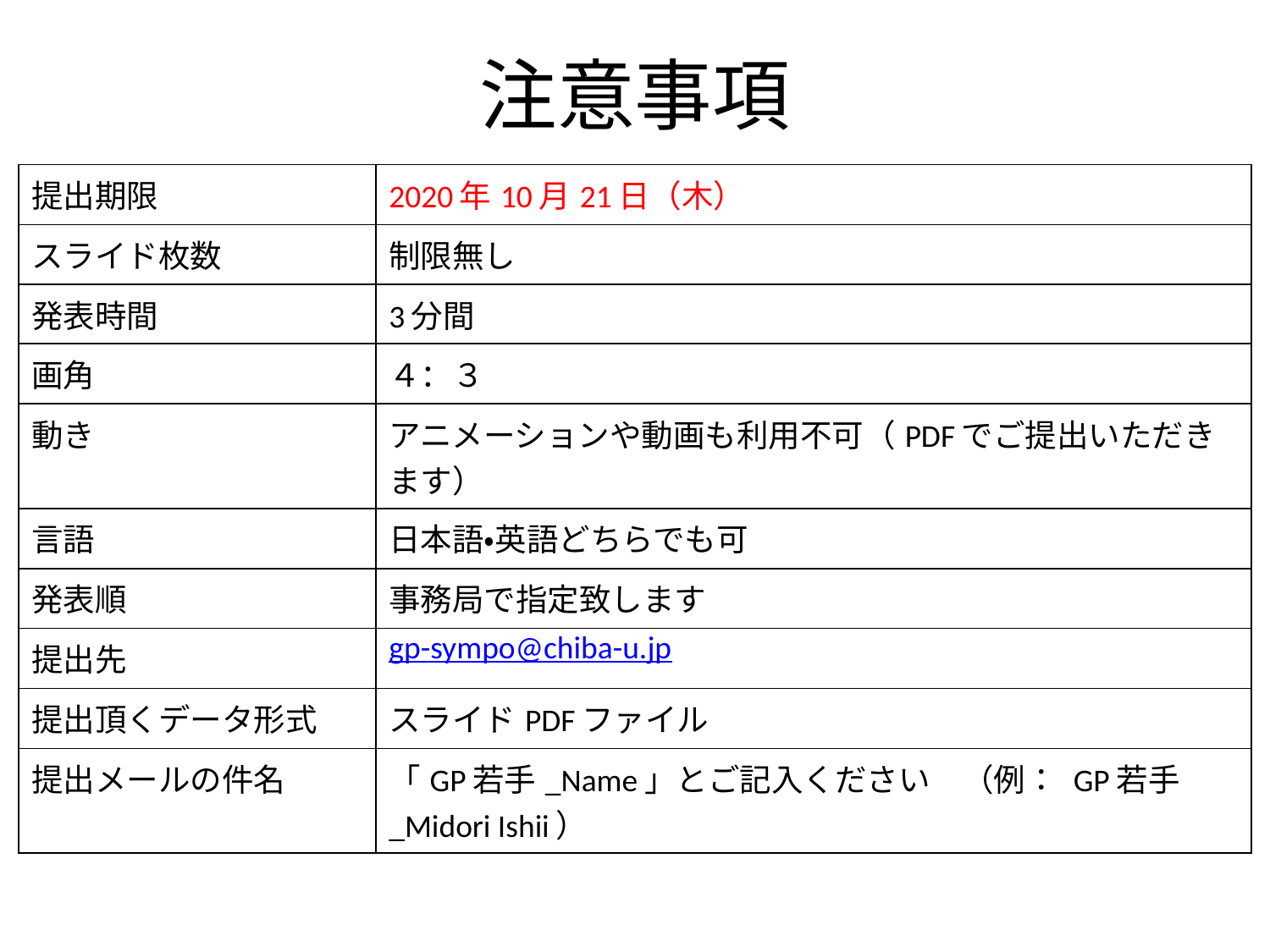

# 注意事項
| 提出期限 | 2020年10月21日（木） |
| --- | --- |
| スライド枚数 | 制限無し |
| 発表時間 | 3分間 |
| 画角 | ４：３ |
| 動き | アニメーションや動画も利用不可（PDFでご提出いただきます） |
| 言語 | 日本語・英語どちらでも可 |
| 発表順 | 事務局で指定致します |
| 提出先 | gp-sympo@chiba-u.jp |
| 提出頂くデータ形式 | スライドPDFファイル |
| 提出メールの件名 | 「GP若手\_Name」とご記入ください　（例： GP若手\_Midori Ishii） |